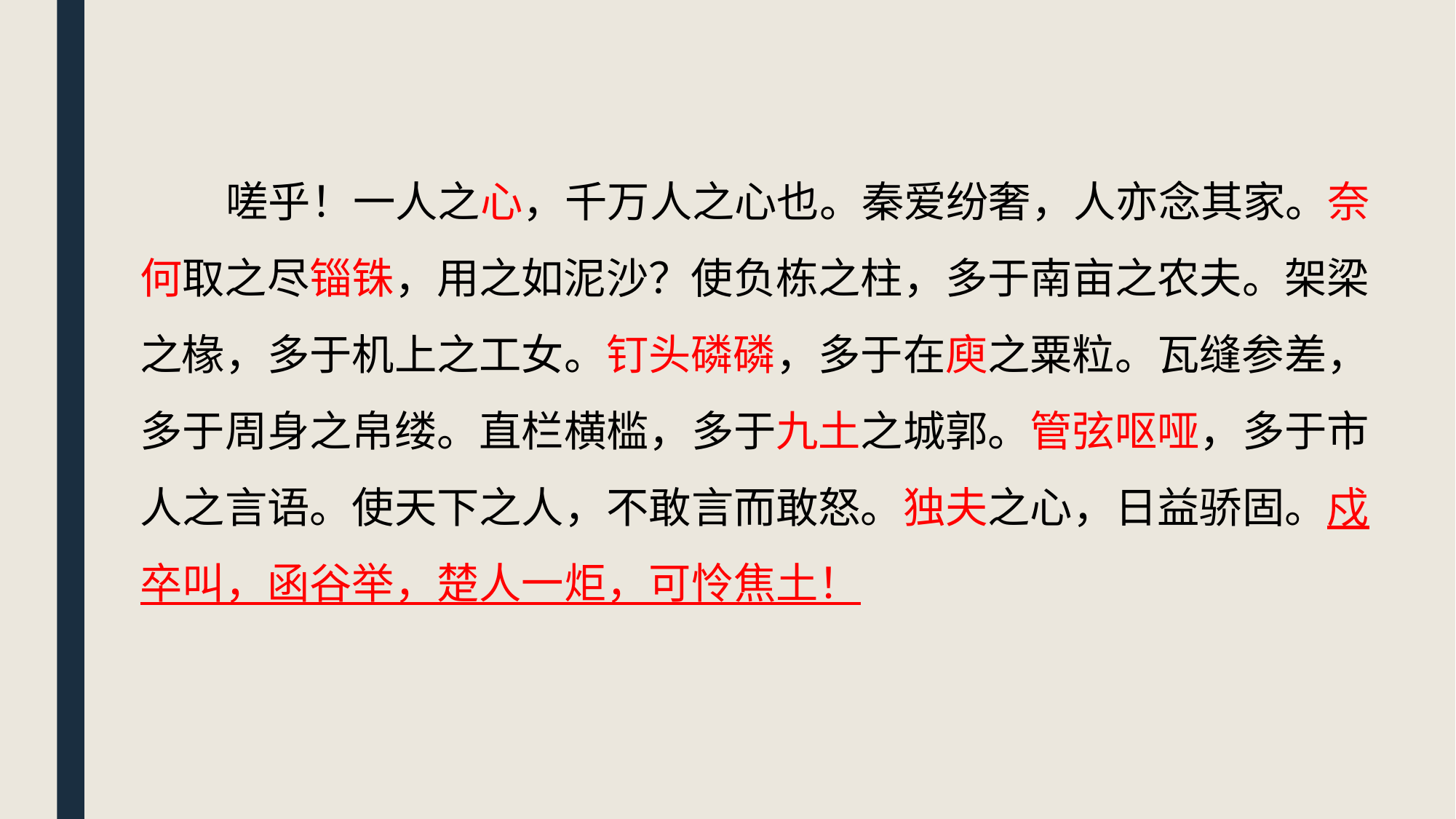

嗟乎！一人之心，千万人之心也。秦爱纷奢，人亦念其家。奈何取之尽锱铢，用之如泥沙？使负栋之柱，多于南亩之农夫。架梁之椽，多于机上之工女。钉头磷磷，多于在庾之粟粒。瓦缝参差，多于周身之帛缕。直栏横槛，多于九土之城郭。管弦呕哑，多于市人之言语。使天下之人，不敢言而敢怒。独夫之心，日益骄固。戍卒叫，函谷举，楚人一炬，可怜焦土！